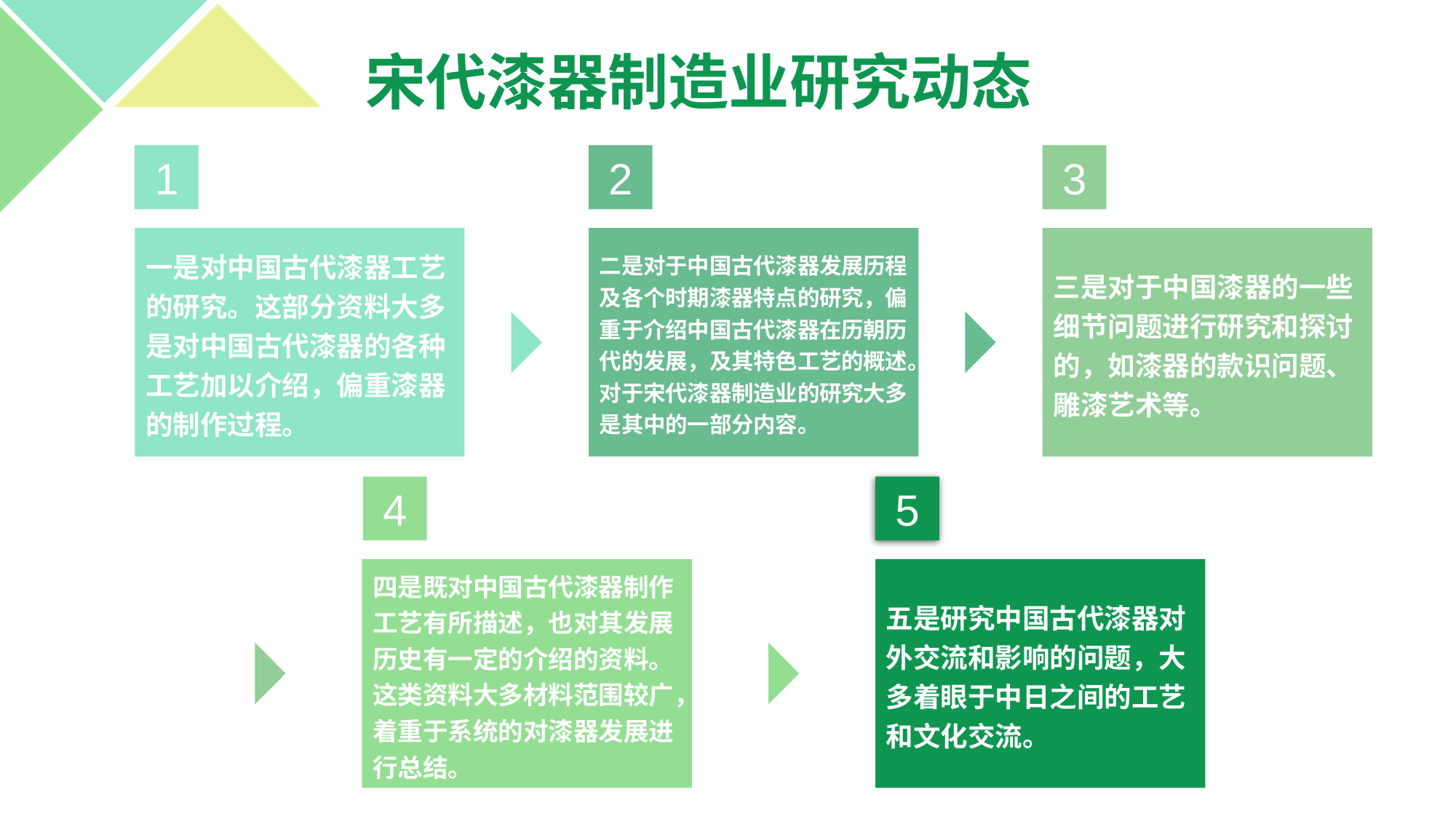

宋代漆器制造业研究动态
1
2
3
一是对中国古代漆器工艺的研究。这部分资料大多是对中国古代漆器的各种工艺加以介绍，偏重漆器的制作过程。
二是对于中国古代漆器发展历程及各个时期漆器特点的研究，偏重于介绍中国古代漆器在历朝历代的发展，及其特色工艺的概述。对于宋代漆器制造业的研究大多是其中的一部分内容。
三是对于中国漆器的一些细节问题进行研究和探讨的，如漆器的款识问题、雕漆艺术等。

4
5
四是既对中国古代漆器制作工艺有所描述，也对其发展历史有一定的介绍的资料。这类资料大多材料范围较广，着重于系统的对漆器发展进行总结。
五是研究中国古代漆器对外交流和影响的问题，大多着眼于中日之间的工艺和文化交流。